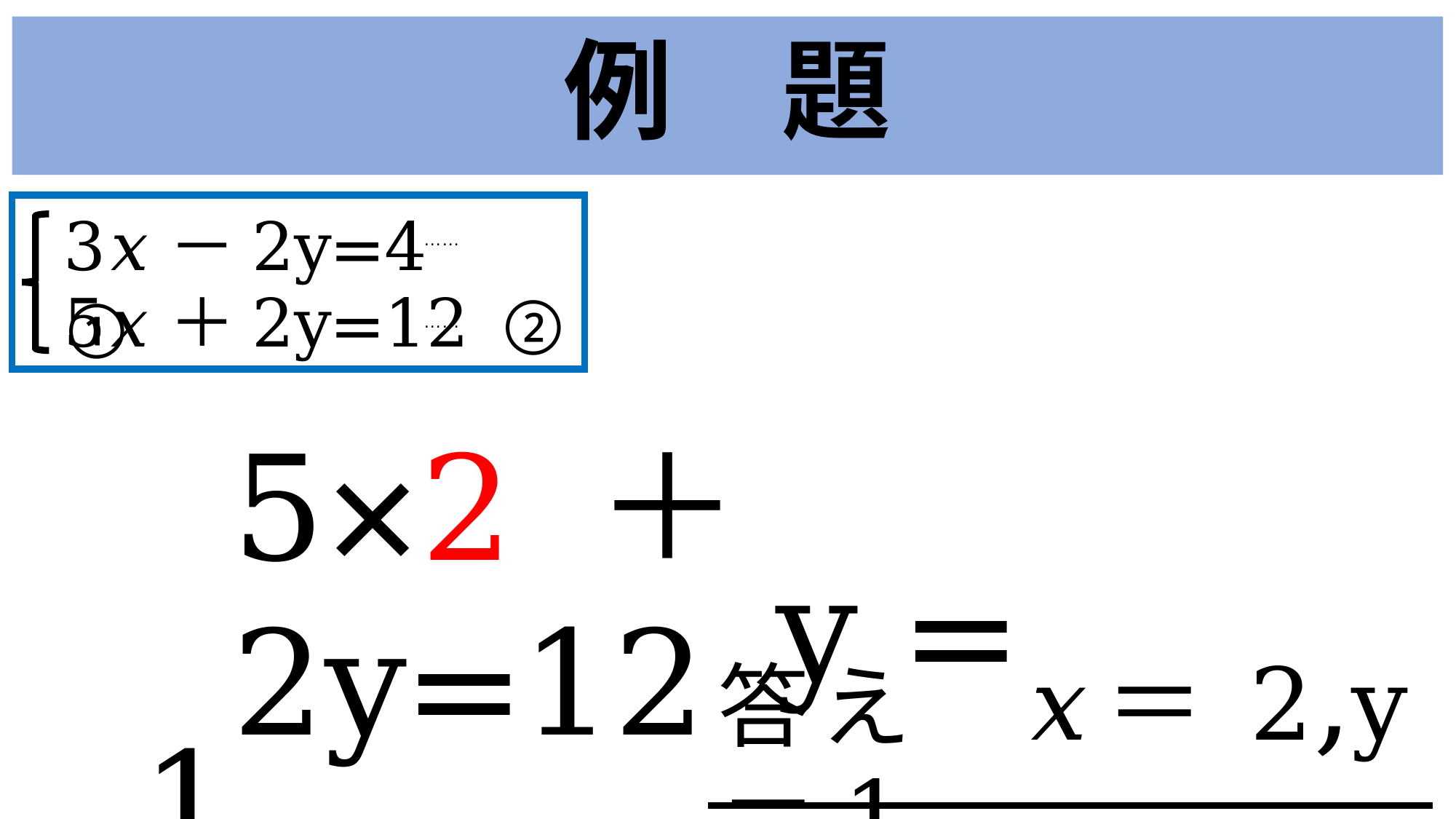

例　題

3𝑥－2y=4		①
5𝑥＋2y=12	②

……
……
5×2 ＋2y=12
　　　     y =  1
答え　𝑥＝2,y＝1